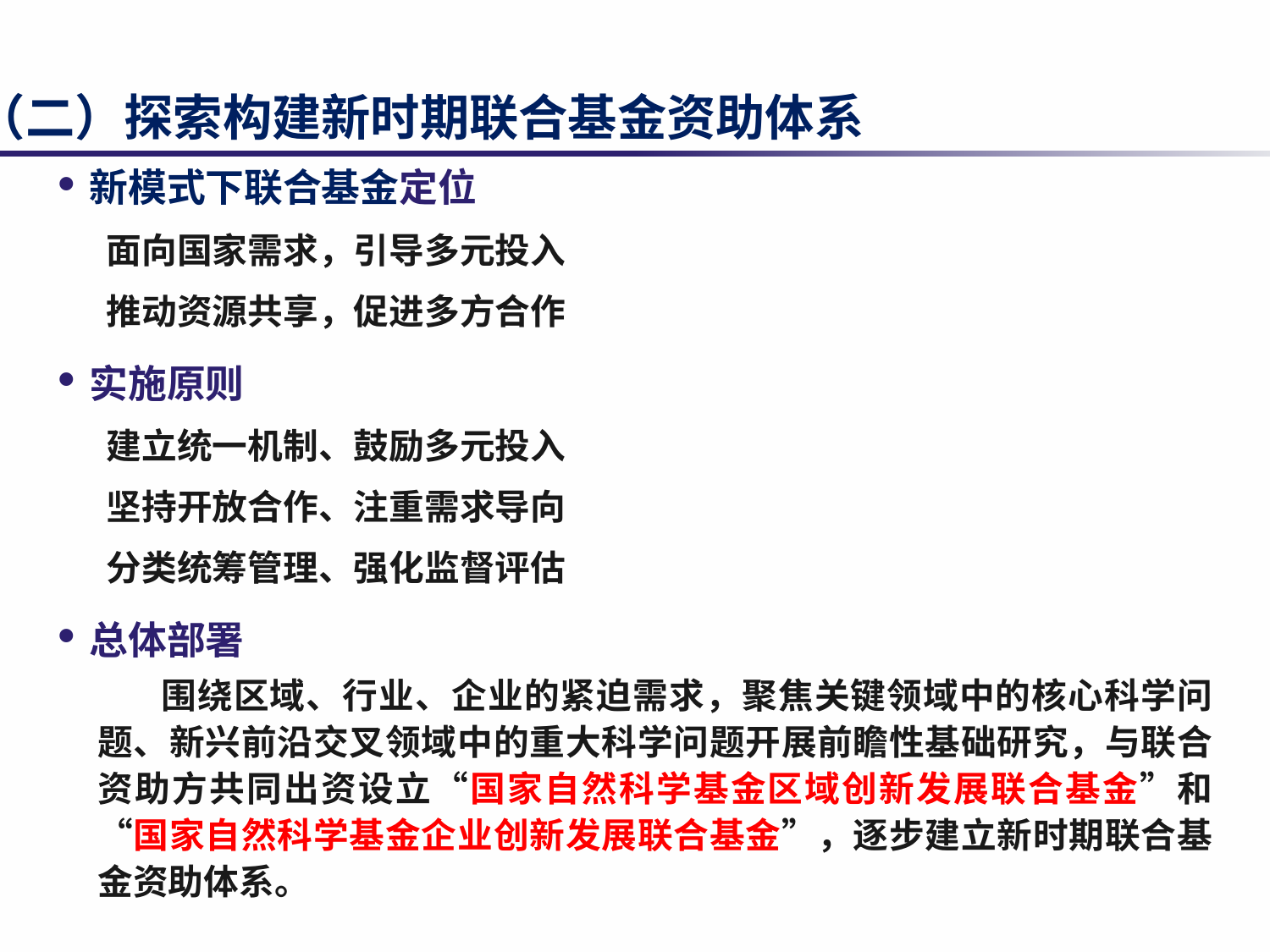

（二）探索构建新时期联合基金资助体系
新模式下联合基金定位
     面向国家需求，引导多元投入
     推动资源共享，促进多方合作
实施原则
     建立统一机制、鼓励多元投入
     坚持开放合作、注重需求导向
     分类统筹管理、强化监督评估
总体部署
围绕区域、行业、企业的紧迫需求，聚焦关键领域中的核心科学问题、新兴前沿交叉领域中的重大科学问题开展前瞻性基础研究，与联合资助方共同出资设立“国家自然科学基金区域创新发展联合基金”和“国家自然科学基金企业创新发展联合基金”，逐步建立新时期联合基金资助体系。